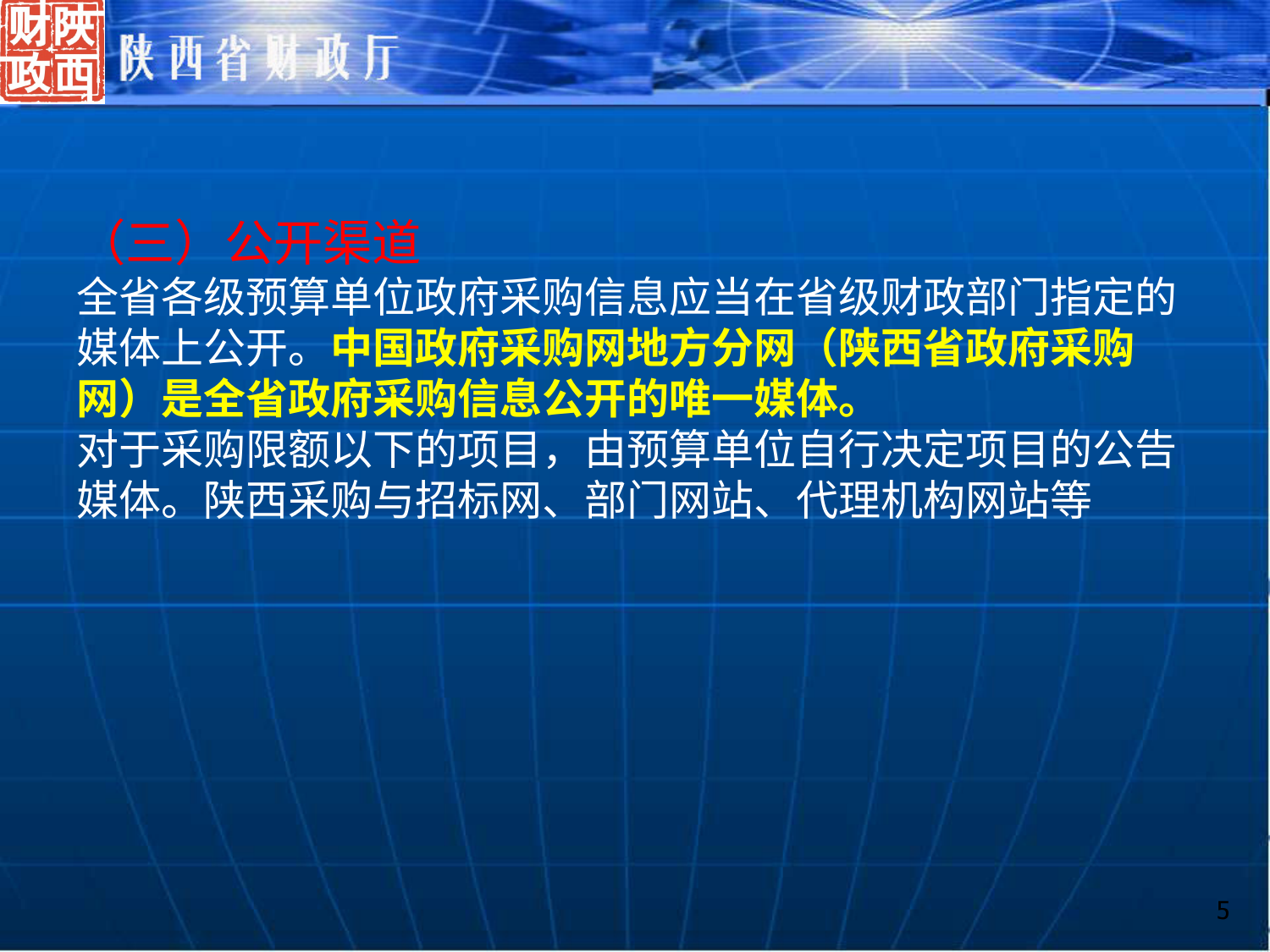

（三）公开渠道
全省各级预算单位政府采购信息应当在省级财政部门指定的媒体上公开。中国政府采购网地方分网（陕西省政府采购网）是全省政府采购信息公开的唯一媒体。
对于采购限额以下的项目，由预算单位自行决定项目的公告媒体。陕西采购与招标网、部门网站、代理机构网站等
5